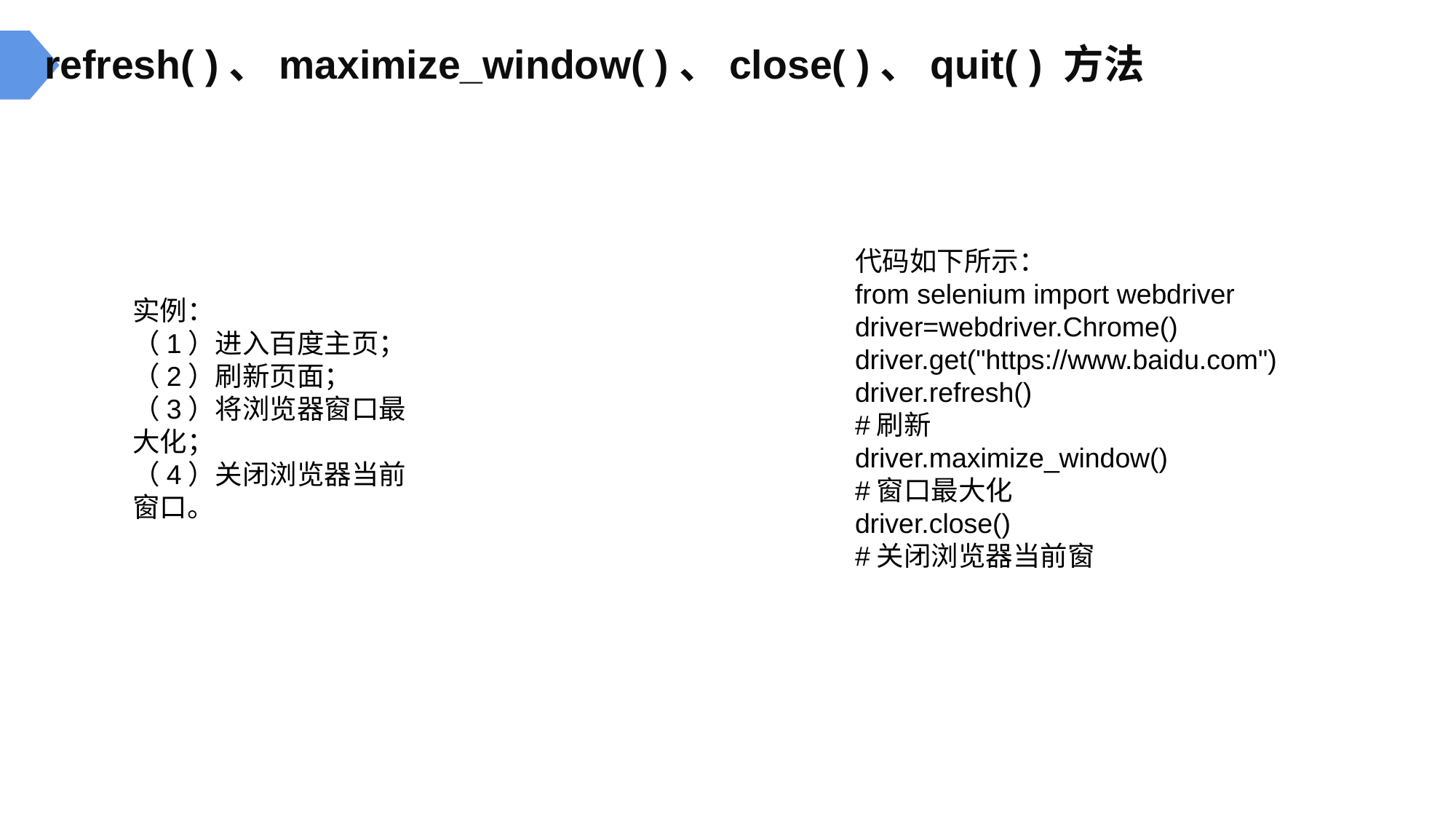

refresh( )、maximize_window( )、close( )、quit( ) 方法
代码如下所示：
from selenium import webdriver
driver=webdriver.Chrome()
driver.get("https://www.baidu.com")
driver.refresh()
#刷新
driver.maximize_window()
#窗口最大化
driver.close()
#关闭浏览器当前窗
实例：
（1）进入百度主页；
（2）刷新页面；
（3）将浏览器窗口最大化；
（4）关闭浏览器当前窗口。